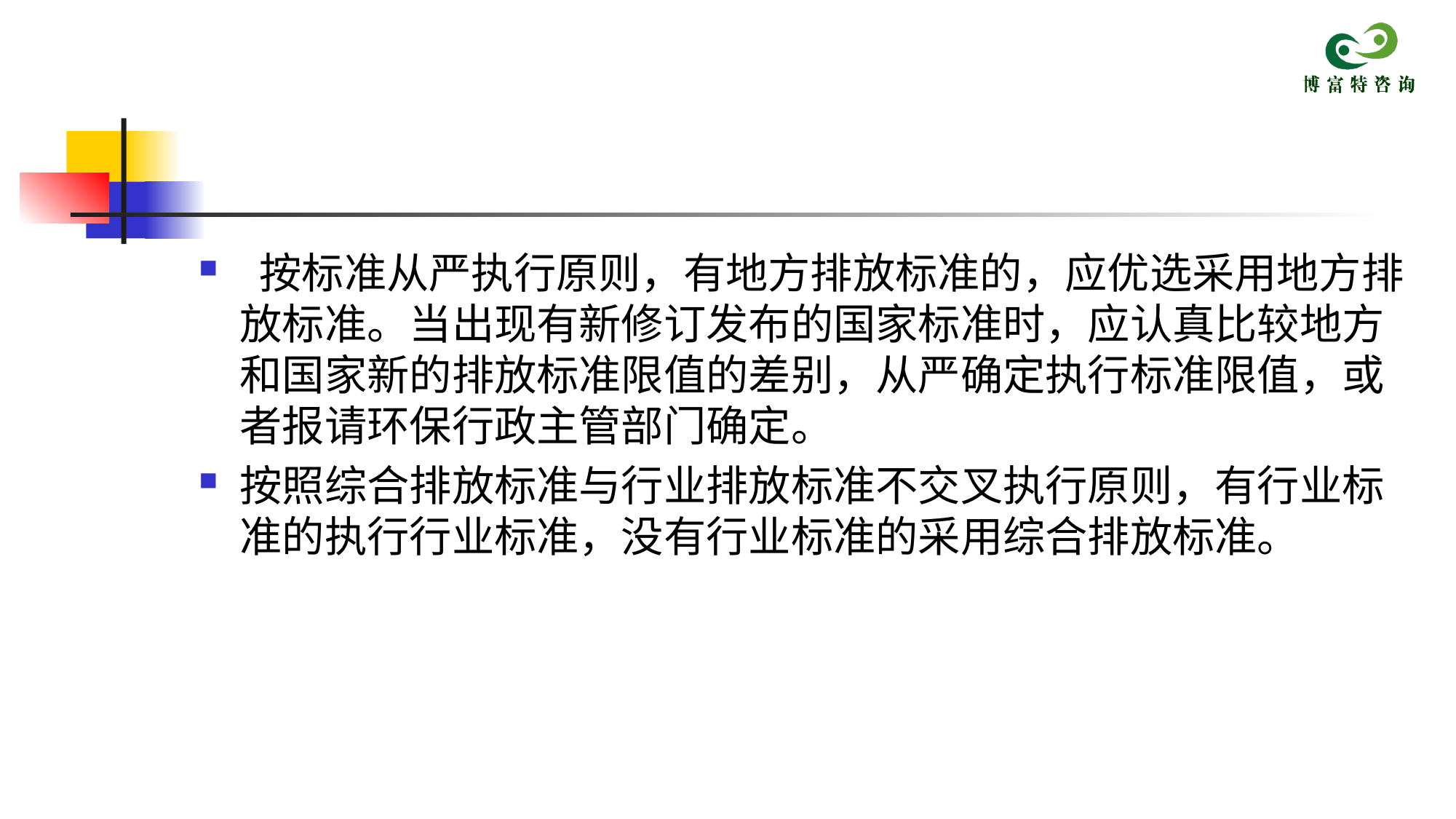

按标准从严执行原则，有地方排放标准的，应优选采用地方排放标准。当出现有新修订发布的国家标准时，应认真比较地方和国家新的排放标准限值的差别，从严确定执行标准限值，或者报请环保行政主管部门确定。
按照综合排放标准与行业排放标准不交叉执行原则，有行业标准的执行行业标准，没有行业标准的采用综合排放标准。